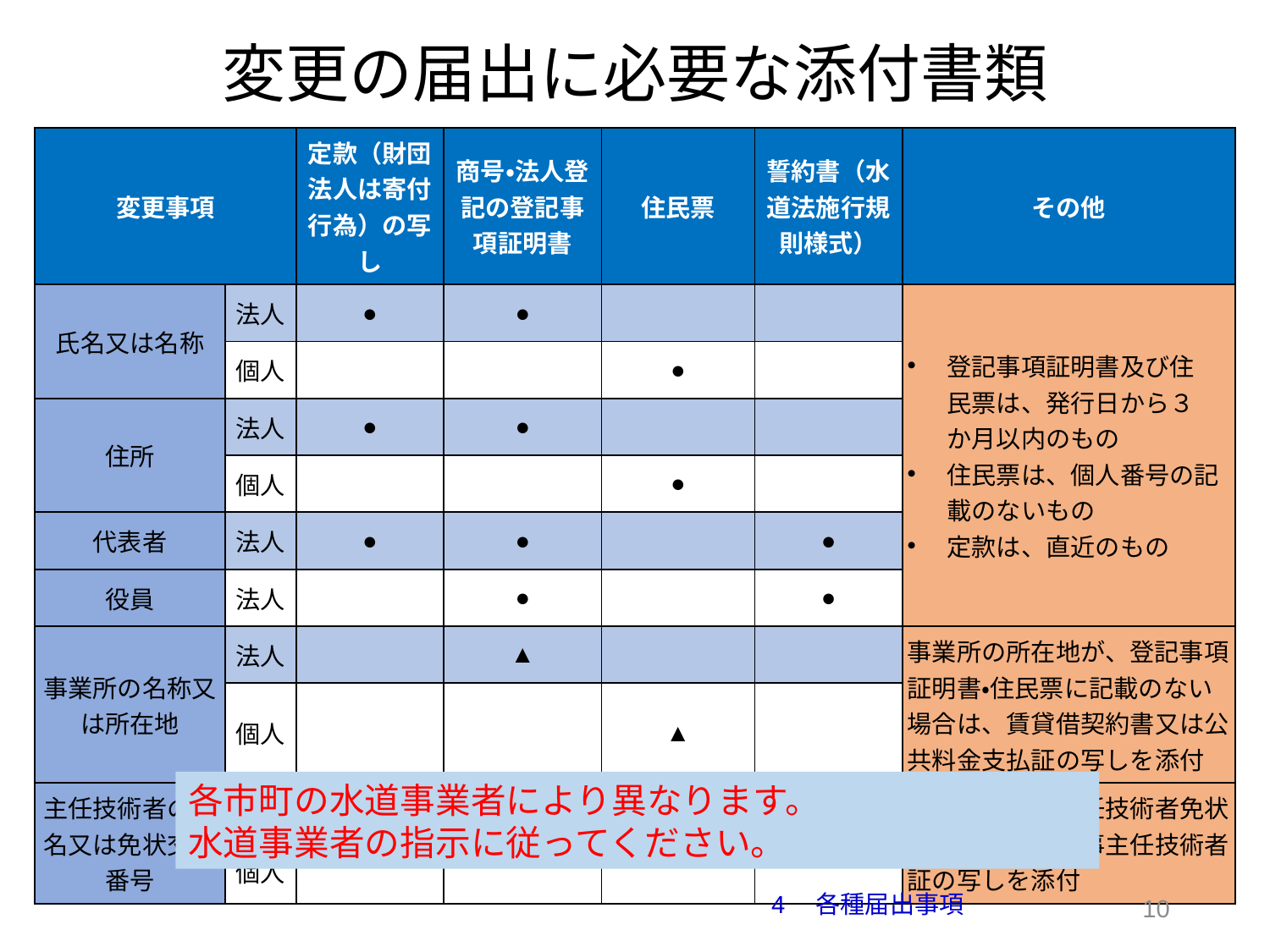

変更の届出に必要な添付書類
| 変更事項 |  | 定款（財団法人は寄付行為）の写し | 商号・法人登記の登記事項証明書 | 住民票 | 誓約書（水道法施行規則様式） | その他 |
| --- | --- | --- | --- | --- | --- | --- |
| 氏名又は名称 | 法人 | ● | ● |  |  | 登記事項証明書及び住 民票は、発行日から３ か月以内のもの 住民票は、個人番号の記 載のないもの 定款は、直近のもの |
|  | 個人 |  |  | ● |  |  |
| 住所 | 法人 | ● | ● |  |  |  |
|  | 個人 |  |  | ● |  |  |
| 代表者 | 法人 | ● | ● |  | ● |  |
| 役員 | 法人 |  | ● |  | ● |  |
| 事業所の名称又は所在地 | 法人 |  | ▲ |  |  | 事業所の所在地が、登記事項証明書・住民票に記載のない場合は、賃貸借契約書又は公共料金支払証の写しを添付 |
|  | 個人 |  |  | ▲ |  |  |
| 主任技術者の氏名又は免状交付番号 | 法人 |  |  |  |  | 給水装置工事主任技術者免状又は給水装置工事主任技術者証の写しを添付 |
|  | 個人 |  |  |  |  |  |
各市町の水道事業者により異なります。
水道事業者の指示に従ってください。
10
4　各種届出事項